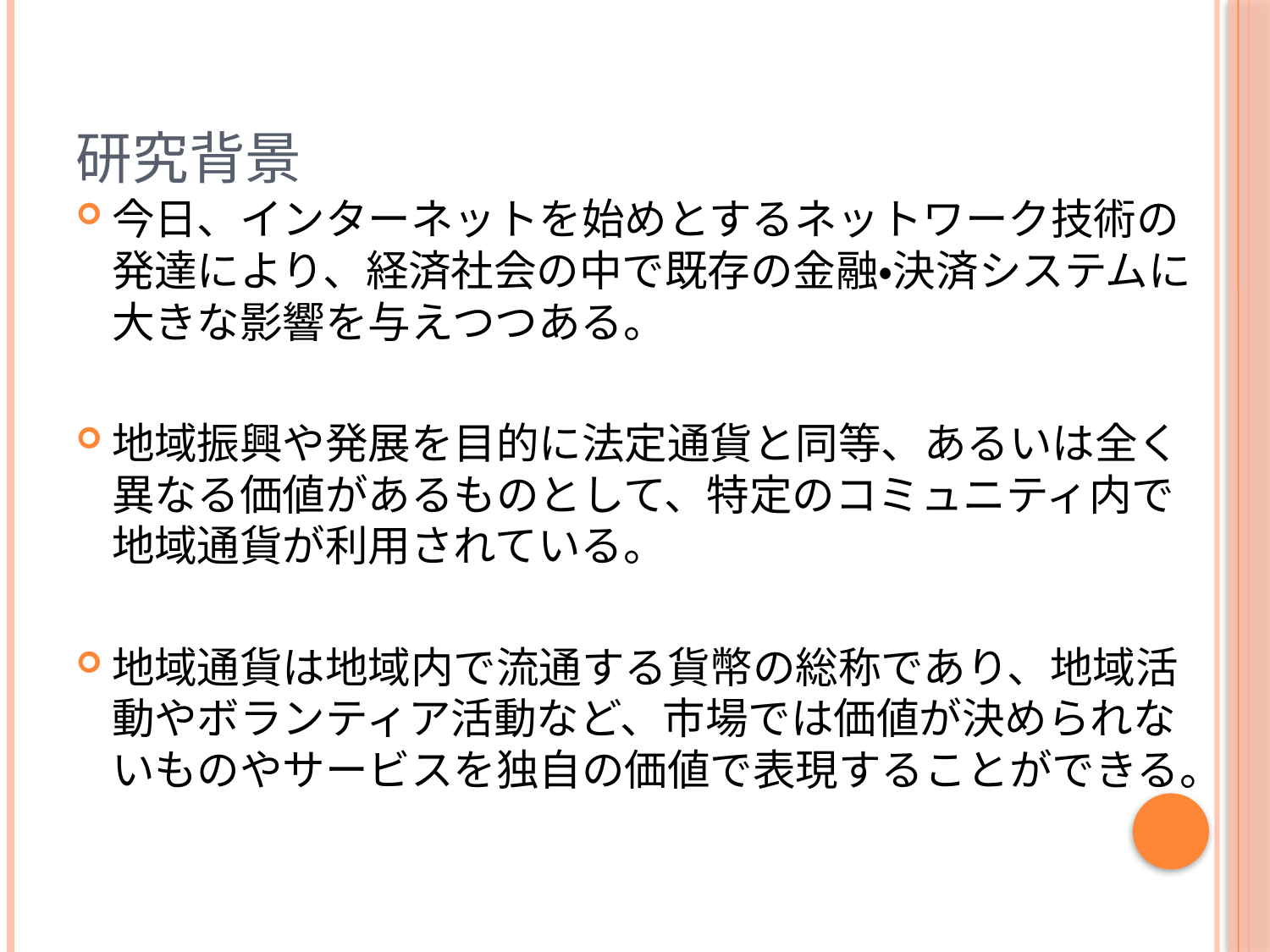

# 研究背景
今日、インターネットを始めとするネットワーク技術の発達により、経済社会の中で既存の金融・決済システムに大きな影響を与えつつある。

地域振興や発展を目的に法定通貨と同等、あるいは全く異なる価値があるものとして、特定のコミュニティ内で地域通貨が利用されている。

地域通貨は地域内で流通する貨幣の総称であり、地域活動やボランティア活動など、市場では価値が決められないものやサービスを独自の価値で表現することができる。